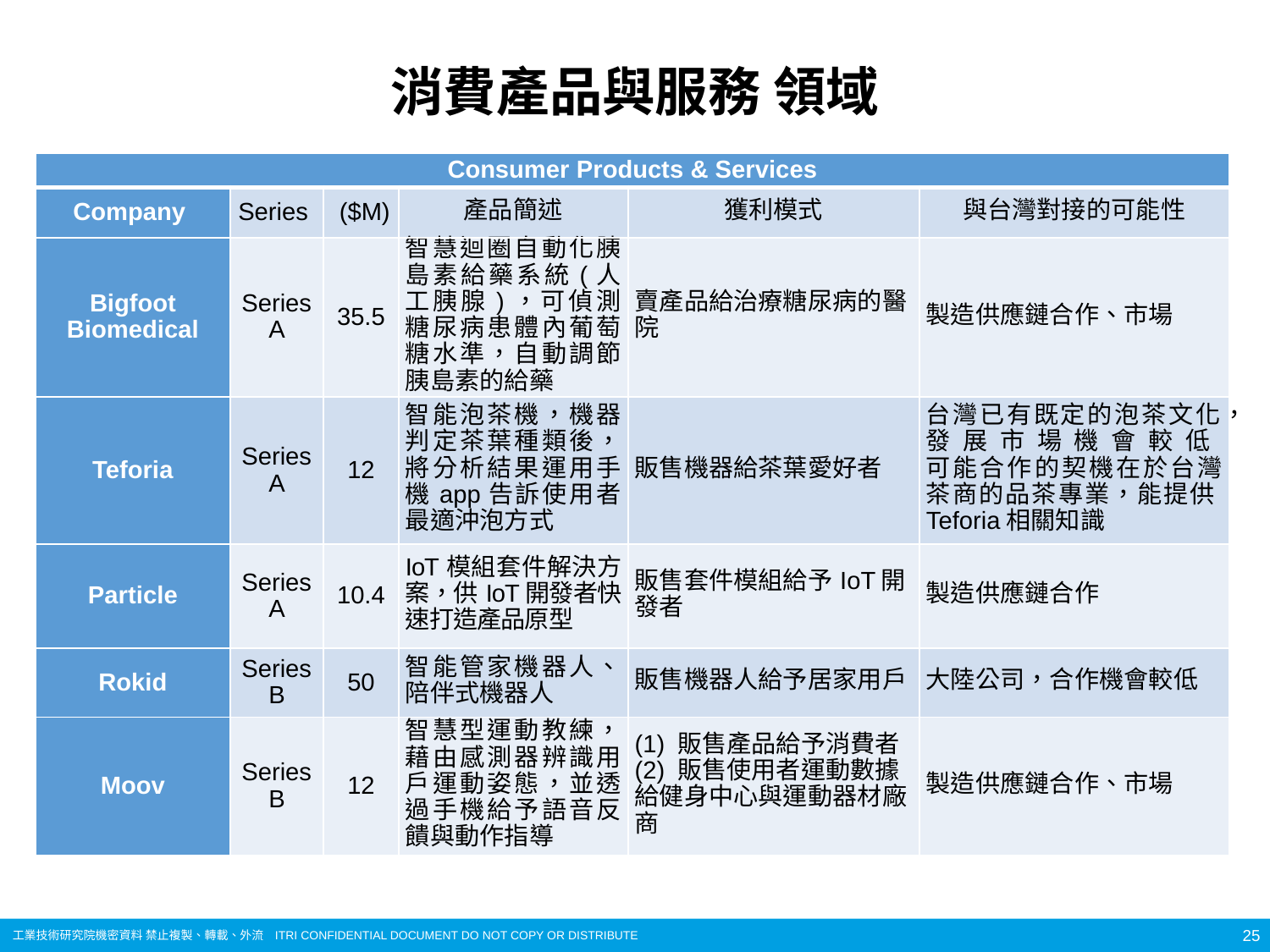

# 消費產品與服務 領域
| Consumer Products & Services |  |  |  |  |  |
| --- | --- | --- | --- | --- | --- |
| Company | Series | ($M) | 產品簡述 | 獲利模式 | 與台灣對接的可能性 |
| Bigfoot Biomedical | Series A | 35.5 | 智慧迴圈自動化胰島素給藥系統(人工胰腺)，可偵測糖尿病患體內葡萄糖水準，自動調節胰島素的給藥 | 賣產品給治療糖尿病的醫院 | 製造供應鏈合作、市場 |
| Teforia | Series A | 12 | 智能泡茶機，機器判定茶葉種類後，將分析結果運用手機app告訴使用者最適沖泡方式 | 販售機器給茶葉愛好者 | 台灣已有既定的泡茶文化，發展市場機會較低 可能合作的契機在於台灣茶商的品茶專業，能提供Teforia相關知識 |
| Particle | Series A | 10.4 | IoT模組套件解決方案，供IoT開發者快速打造產品原型 | 販售套件模組給予IoT開發者 | 製造供應鏈合作 |
| Rokid | Series B | 50 | 智能管家機器人、陪伴式機器人 | 販售機器人給予居家用戶 | 大陸公司，合作機會較低 |
| Moov | Series B | 12 | 智慧型運動教練，藉由感測器辨識用戶運動姿態，並透過手機給予語音反饋與動作指導 | (1) 販售產品給予消費者 (2) 販售使用者運動數據給健身中心與運動器材廠商 | 製造供應鏈合作、市場 |